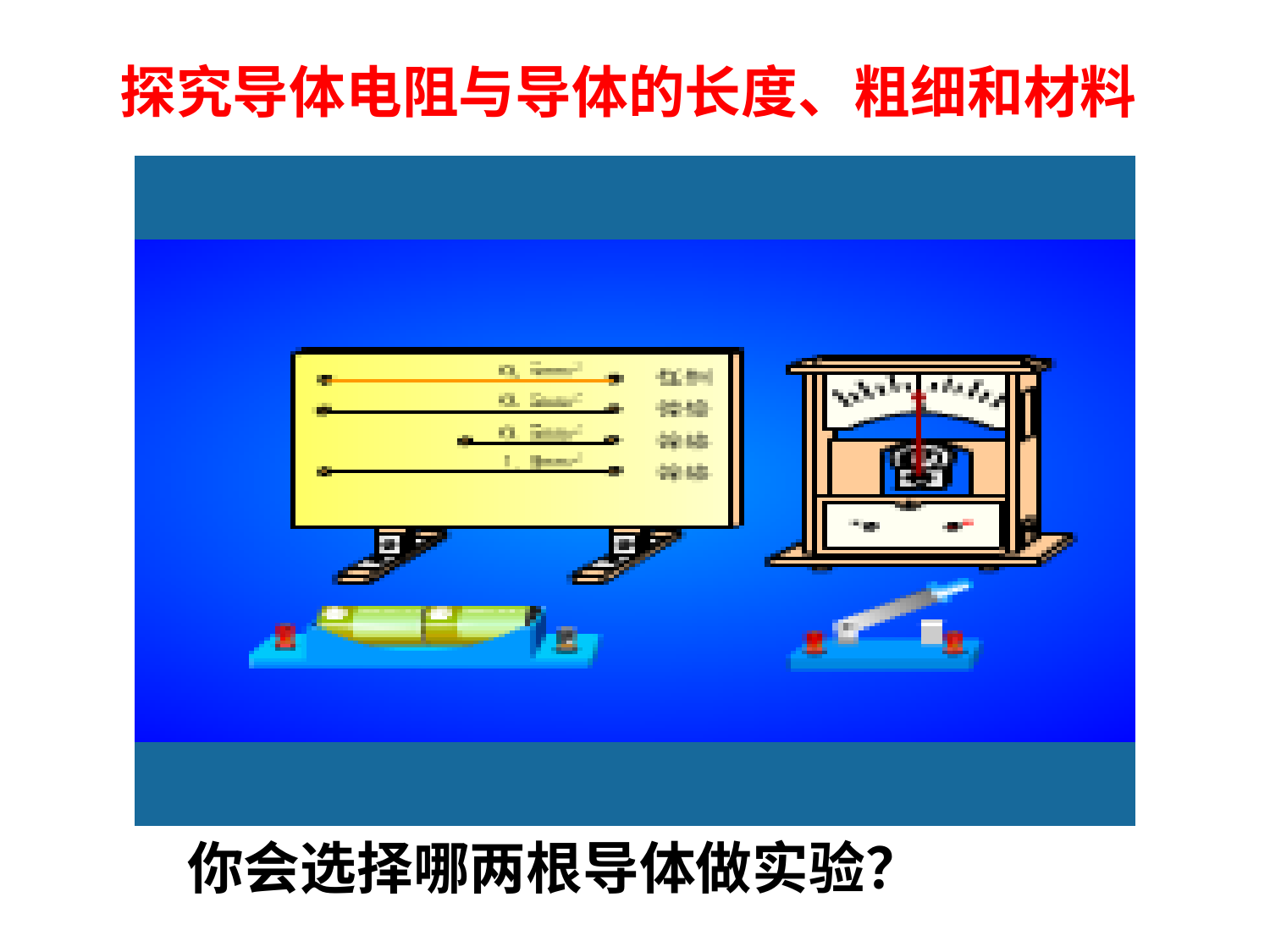

探究导体电阻与导体的长度、粗细和材料
A
B
C
D
E
F
G
H
你会选择哪两根导体做实验？